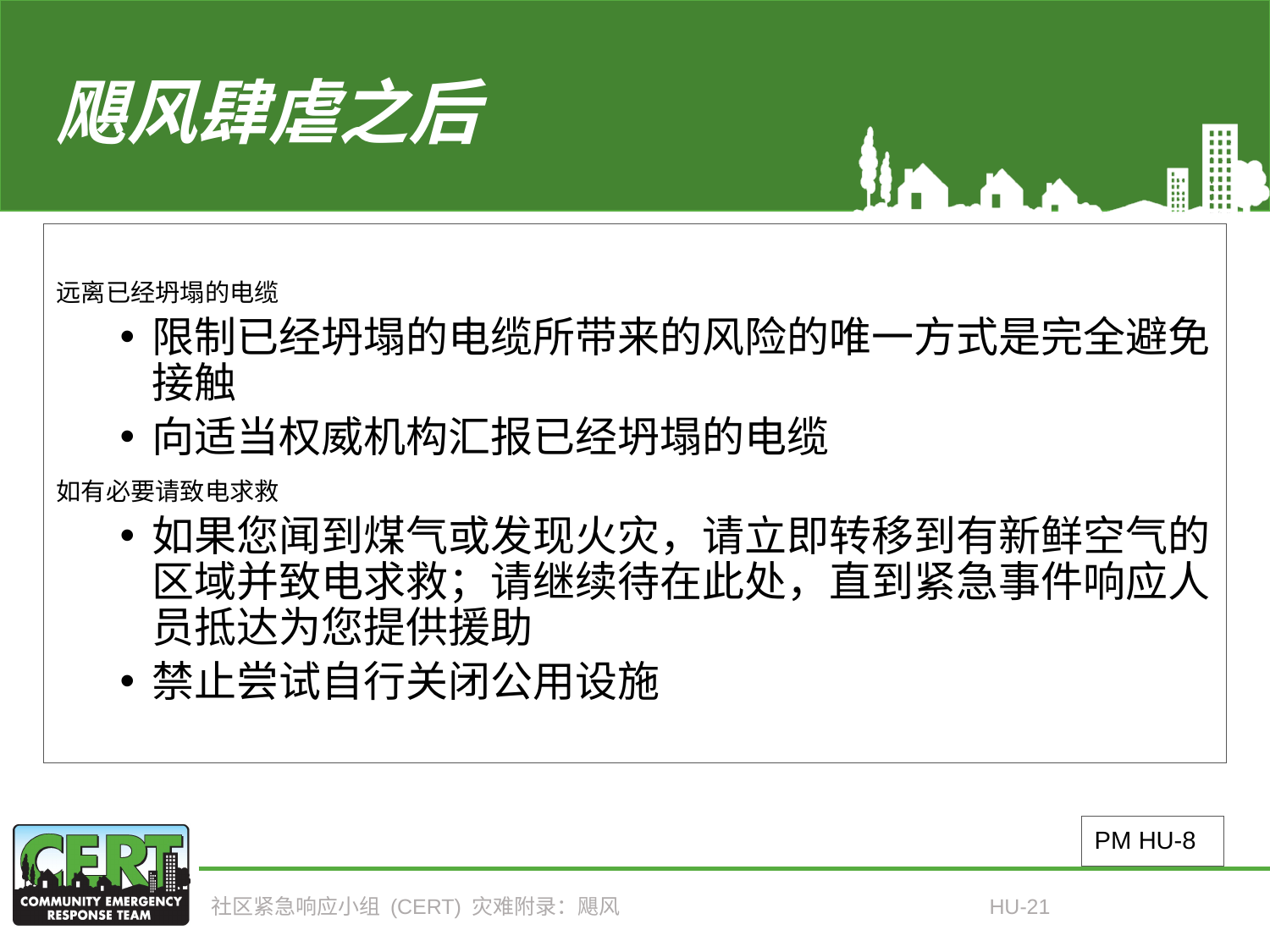

# 飓风肆虐之后
远离已经坍塌的电缆
限制已经坍塌的电缆所带来的风险的唯一方式是完全避免接触
向适当权威机构汇报已经坍塌的电缆
如有必要请致电求救
如果您闻到煤气或发现火灾，请立即转移到有新鲜空气的区域并致电求救；请继续待在此处，直到紧急事件响应人员抵达为您提供援助
禁止尝试自行关闭公用设施
PM HU-8
社区紧急响应小组 (CERT) 灾难附录：飓风
HU-21